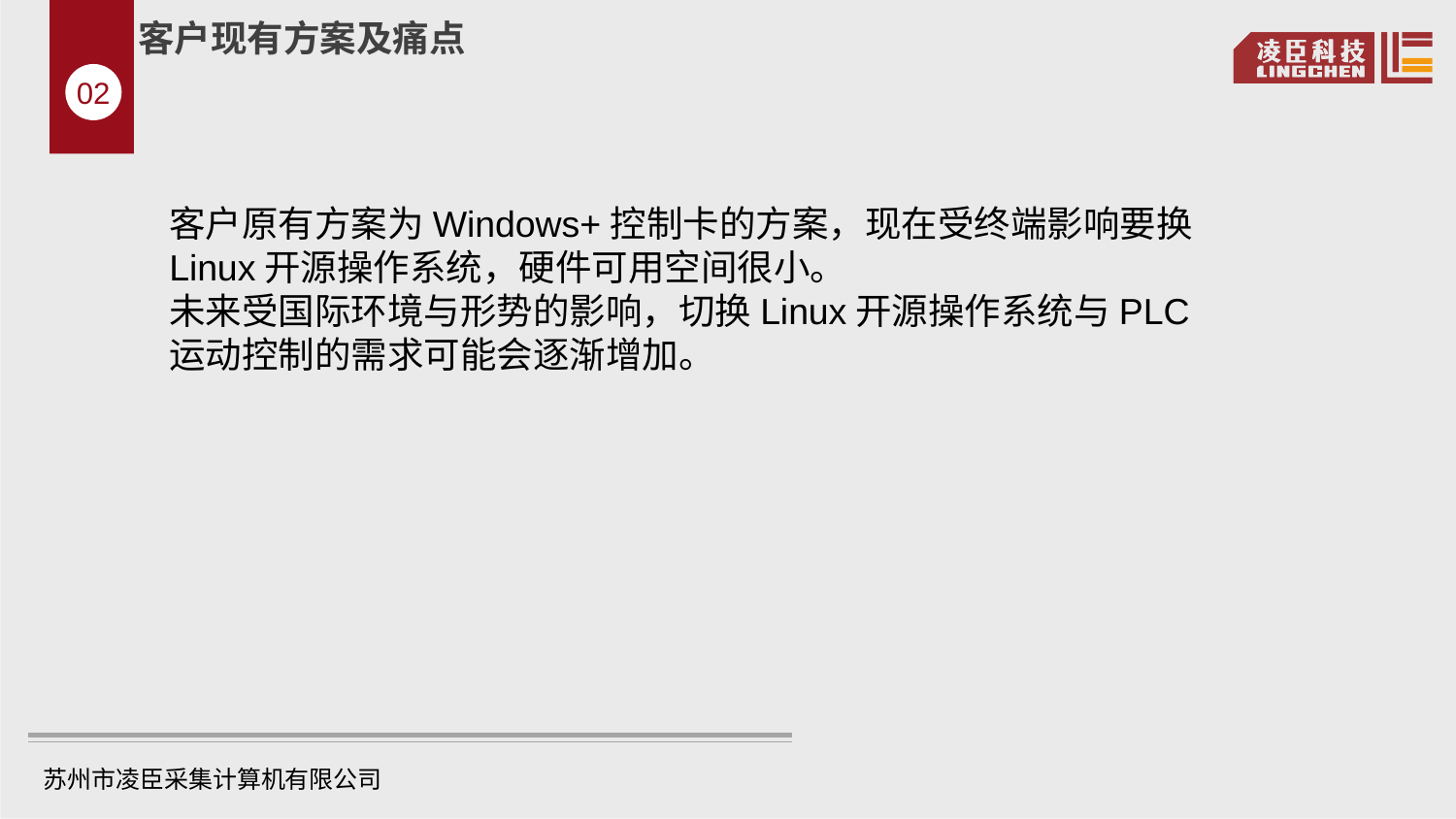

客户现有方案及痛点
02
客户原有方案为Windows+控制卡的方案，现在受终端影响要换Linux开源操作系统，硬件可用空间很小。
未来受国际环境与形势的影响，切换Linux开源操作系统与PLC运动控制的需求可能会逐渐增加。